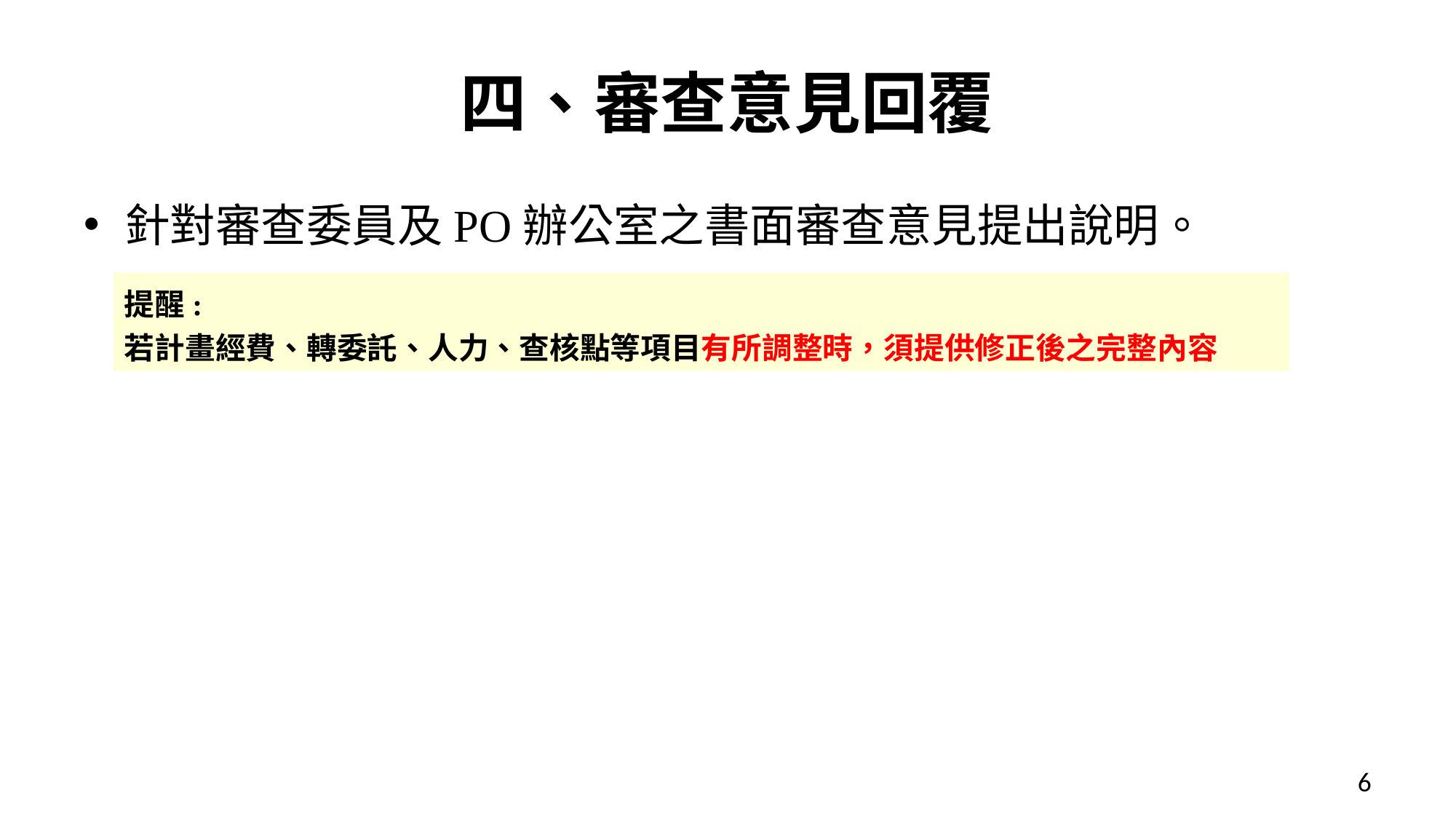

# 四、審查意見回覆
針對審查委員及PO辦公室之書面審查意見提出說明。

提醒:
若計畫經費、轉委託、人力、查核點等項目有所調整時，須提供修正後之完整內容
6